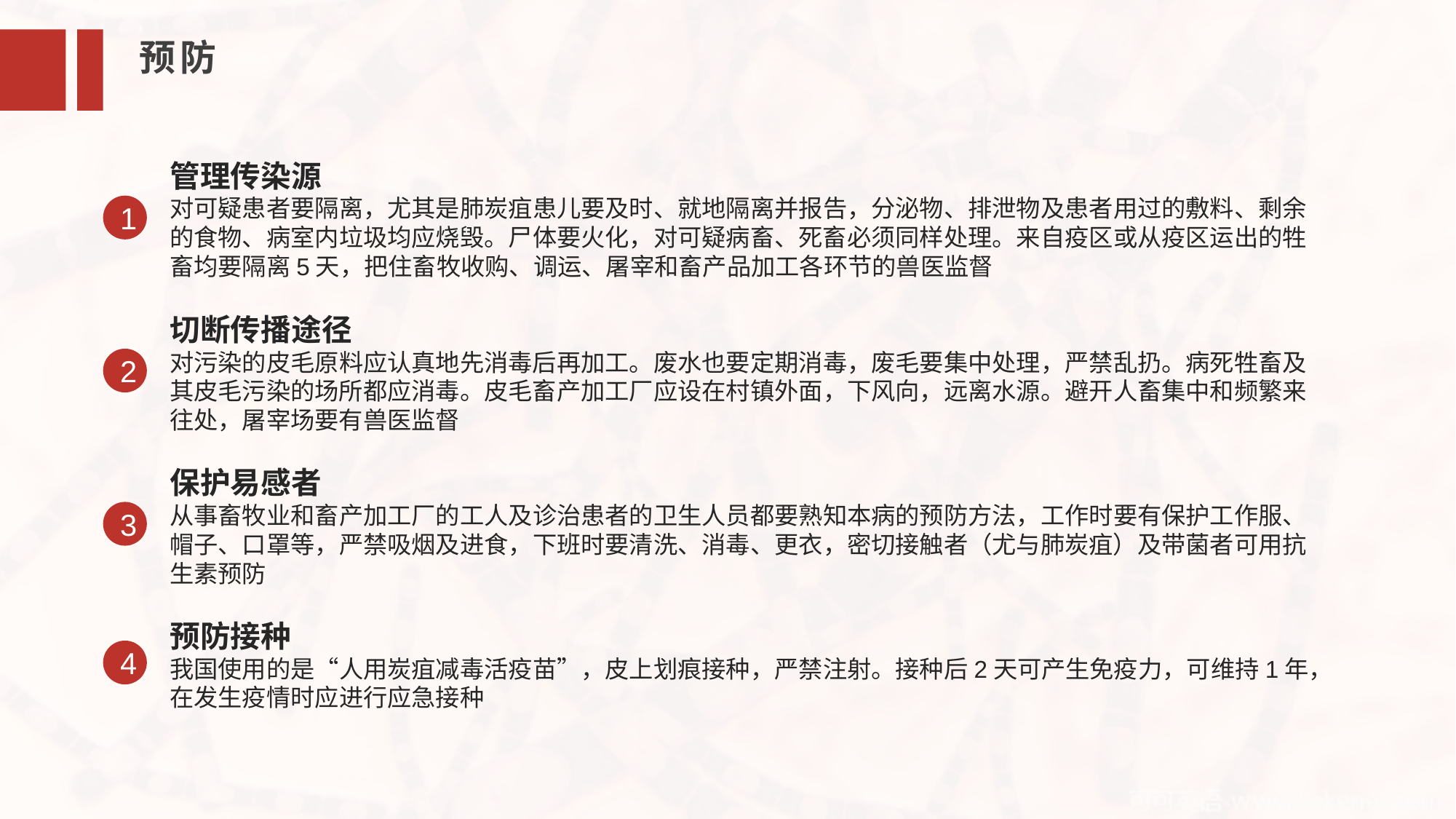

预防
管理传染源
对可疑患者要隔离，尤其是肺炭疽患儿要及时、就地隔离并报告，分泌物、排泄物及患者用过的敷料、剩余的食物、病室内垃圾均应烧毁。尸体要火化，对可疑病畜、死畜必须同样处理。来自疫区或从疫区运出的牲畜均要隔离5天，把住畜牧收购、调运、屠宰和畜产品加工各环节的兽医监督
1
切断传播途径
对污染的皮毛原料应认真地先消毒后再加工。废水也要定期消毒，废毛要集中处理，严禁乱扔。病死牲畜及其皮毛污染的场所都应消毒。皮毛畜产加工厂应设在村镇外面，下风向，远离水源。避开人畜集中和频繁来往处，屠宰场要有兽医监督
2
保护易感者
从事畜牧业和畜产加工厂的工人及诊治患者的卫生人员都要熟知本病的预防方法，工作时要有保护工作服、帽子、口罩等，严禁吸烟及进食，下班时要清洗、消毒、更衣，密切接触者（尤与肺炭疽）及带菌者可用抗生素预防
3
预防接种
我国使用的是“人用炭疽减毒活疫苗”，皮上划痕接种，严禁注射。接种后2天可产生免疫力，可维持1年，在发生疫情时应进行应急接种
4